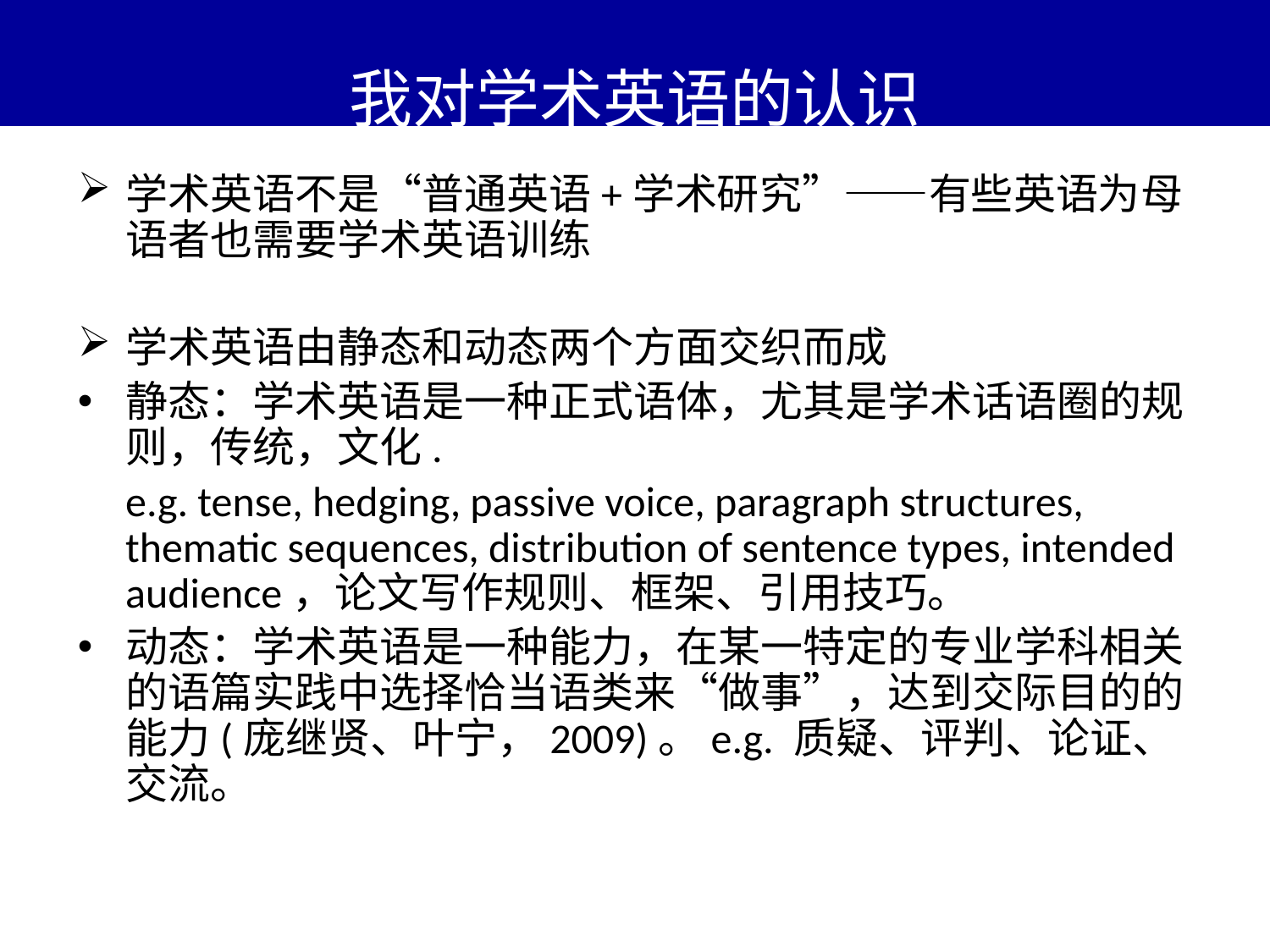

# 我对学术英语的认识
学术英语不是“普通英语+学术研究”——有些英语为母语者也需要学术英语训练

学术英语由静态和动态两个方面交织而成
静态：学术英语是一种正式语体，尤其是学术话语圈的规则，传统，文化.
     e.g. tense, hedging, passive voice, paragraph structures, thematic sequences, distribution of sentence types, intended audience，论文写作规则、框架、引用技巧。
动态：学术英语是一种能力，在某一特定的专业学科相关的语篇实践中选择恰当语类来“做事”，达到交际目的的能力(庞继贤、叶宁，2009)。e.g. 质疑、评判、论证、交流。